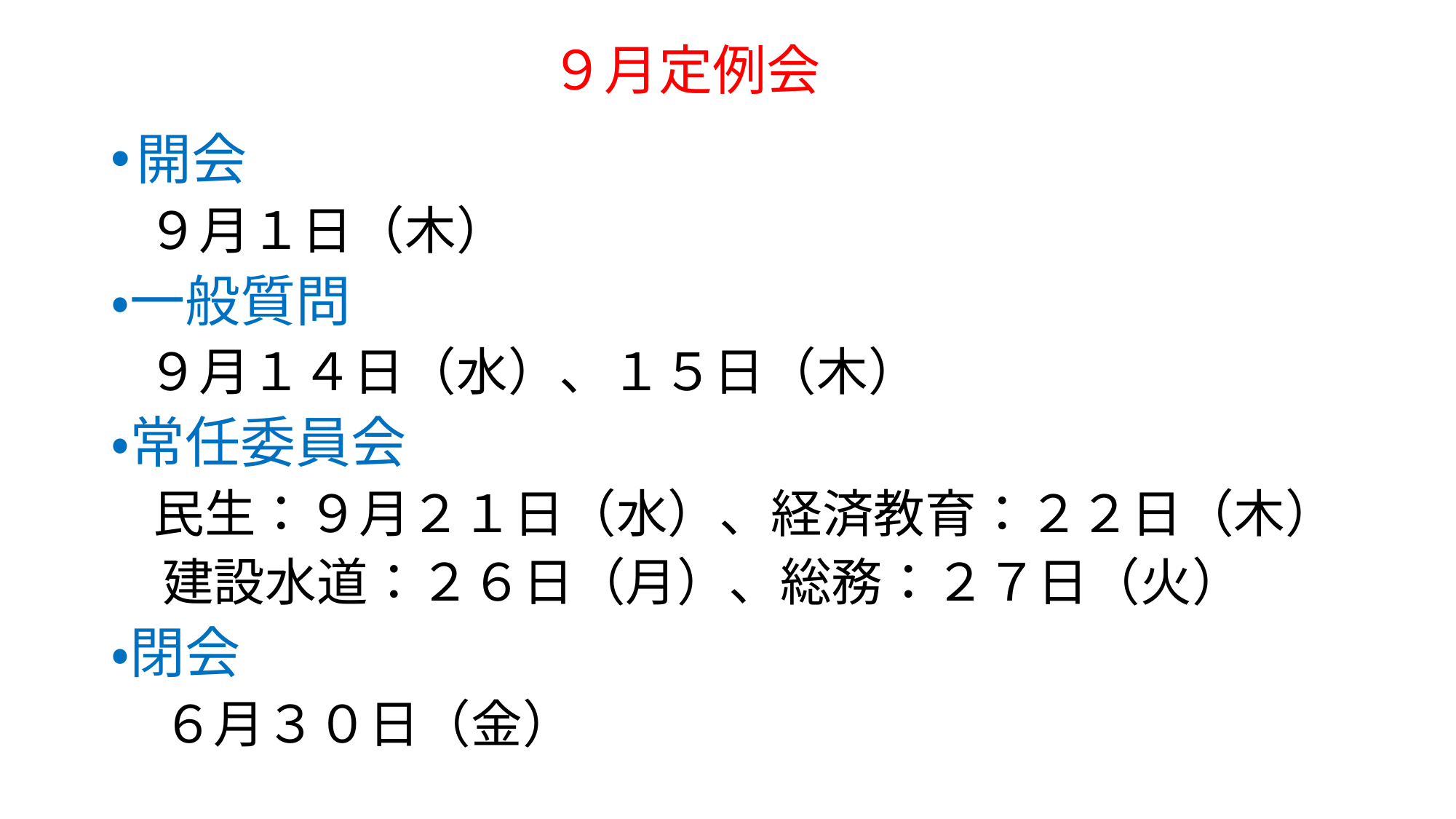

# ９月定例会
開会
　９月１日（木）
・一般質問
　９月１４日（水）、１５日（木）
・常任委員会
　民生：９月２１日（水）、経済教育：２２日（木）
　建設水道：２６日（月）、総務：２７日（火）
・閉会
　６月３０日（金）